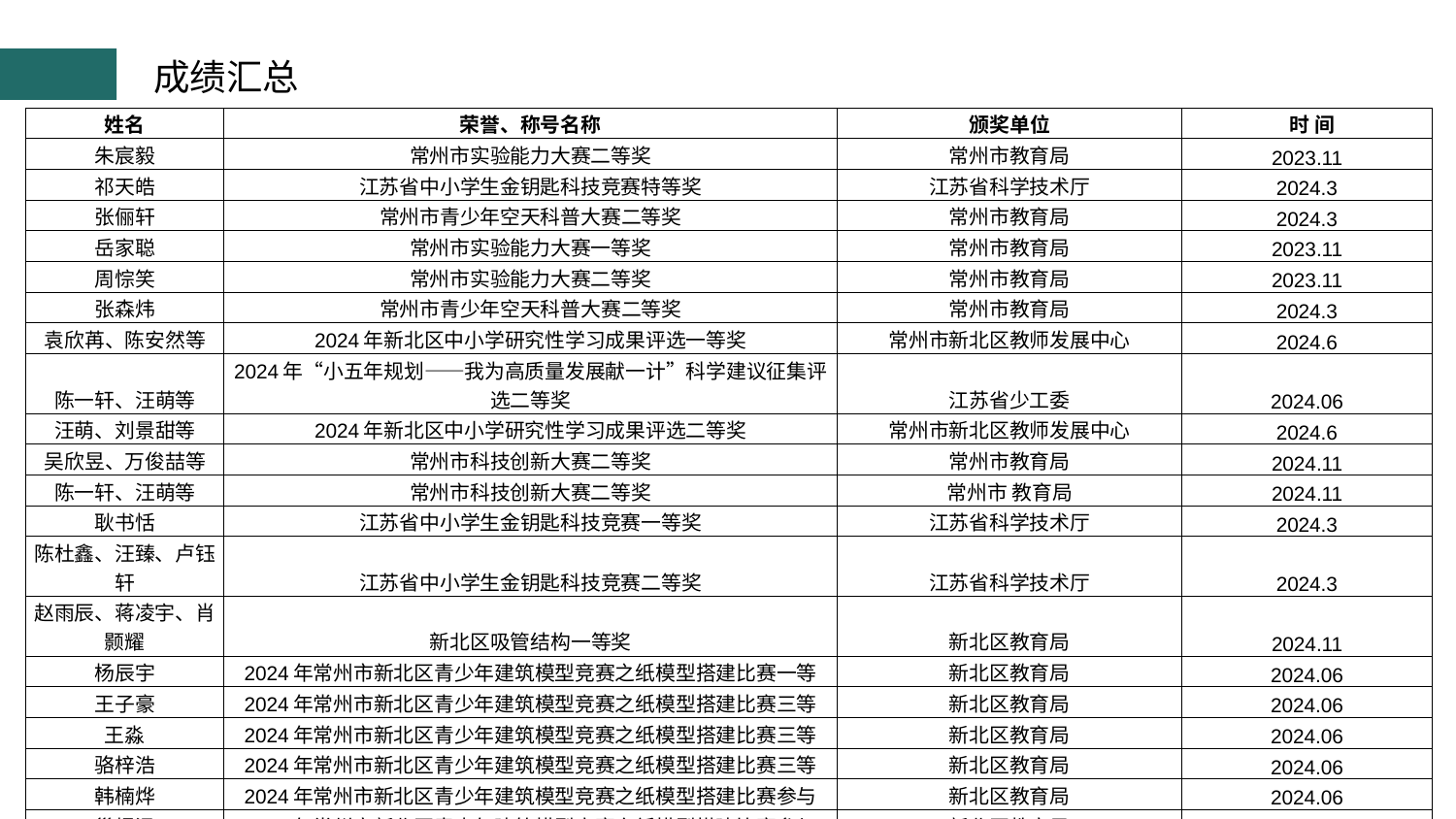

成绩汇总
| 姓名 | 荣誉、称号名称 | 颁奖单位 | 时 间 |
| --- | --- | --- | --- |
| 朱宸毅 | 常州市实验能力大赛二等奖 | 常州市教育局 | 2023.11 |
| 祁天皓 | 江苏省中小学生金钥匙科技竞赛特等奖 | 江苏省科学技术厅 | 2024.3 |
| 张俪轩 | 常州市青少年空天科普大赛二等奖 | 常州市教育局 | 2024.3 |
| 岳家聪 | 常州市实验能力大赛一等奖 | 常州市教育局 | 2023.11 |
| 周悰笑 | 常州市实验能力大赛二等奖 | 常州市教育局 | 2023.11 |
| 张森炜 | 常州市青少年空天科普大赛二等奖 | 常州市教育局 | 2024.3 |
| 袁欣苒、陈安然等 | 2024年新北区中小学研究性学习成果评选一等奖 | 常州市新北区教师发展中心 | 2024.6 |
| 陈一轩、汪萌等 | 2024年“小五年规划——我为高质量发展献一计”科学建议征集评选二等奖 | 江苏省少工委 | 2024.06 |
| 汪萌、刘景甜等 | 2024年新北区中小学研究性学习成果评选二等奖 | 常州市新北区教师发展中心 | 2024.6 |
| 吴欣昱、万俊喆等 | 常州市科技创新大赛二等奖 | 常州市教育局 | 2024.11 |
| 陈一轩、汪萌等 | 常州市科技创新大赛二等奖 | 常州市 教育局 | 2024.11 |
| 耿书恬 | 江苏省中小学生金钥匙科技竞赛一等奖 | 江苏省科学技术厅 | 2024.3 |
| 陈杜鑫、汪臻、卢钰轩 | 江苏省中小学生金钥匙科技竞赛二等奖 | 江苏省科学技术厅 | 2024.3 |
| 赵雨辰、蒋凌宇、肖颢耀 | 新北区吸管结构一等奖 | 新北区教育局 | 2024.11 |
| 杨辰宇 | 2024年常州市新北区青少年建筑模型竞赛之纸模型搭建比赛一等 | 新北区教育局 | 2024.06 |
| 王子豪 | 2024年常州市新北区青少年建筑模型竞赛之纸模型搭建比赛三等 | 新北区教育局 | 2024.06 |
| 王淼 | 2024年常州市新北区青少年建筑模型竞赛之纸模型搭建比赛三等 | 新北区教育局 | 2024.06 |
| 骆梓浩 | 2024年常州市新北区青少年建筑模型竞赛之纸模型搭建比赛三等 | 新北区教育局 | 2024.06 |
| 韩楠烨 | 2024年常州市新北区青少年建筑模型竞赛之纸模型搭建比赛参与 | 新北区教育局 | 2024.06 |
| 巢煜涵 | 2024年常州市新北区青少年建筑模型竞赛之纸模型搭建比赛参与 | 新北区教育局 | 2024.06 |
| 朱泠月、刘昊杰等 | 常州市仿生机器人综合团体一等奖 | 常州市教育局 | 2024.6 |
| 李明朗等 | 常州市科技创新魔方项目二等奖 | 常州市教育局 | 2024.1 |